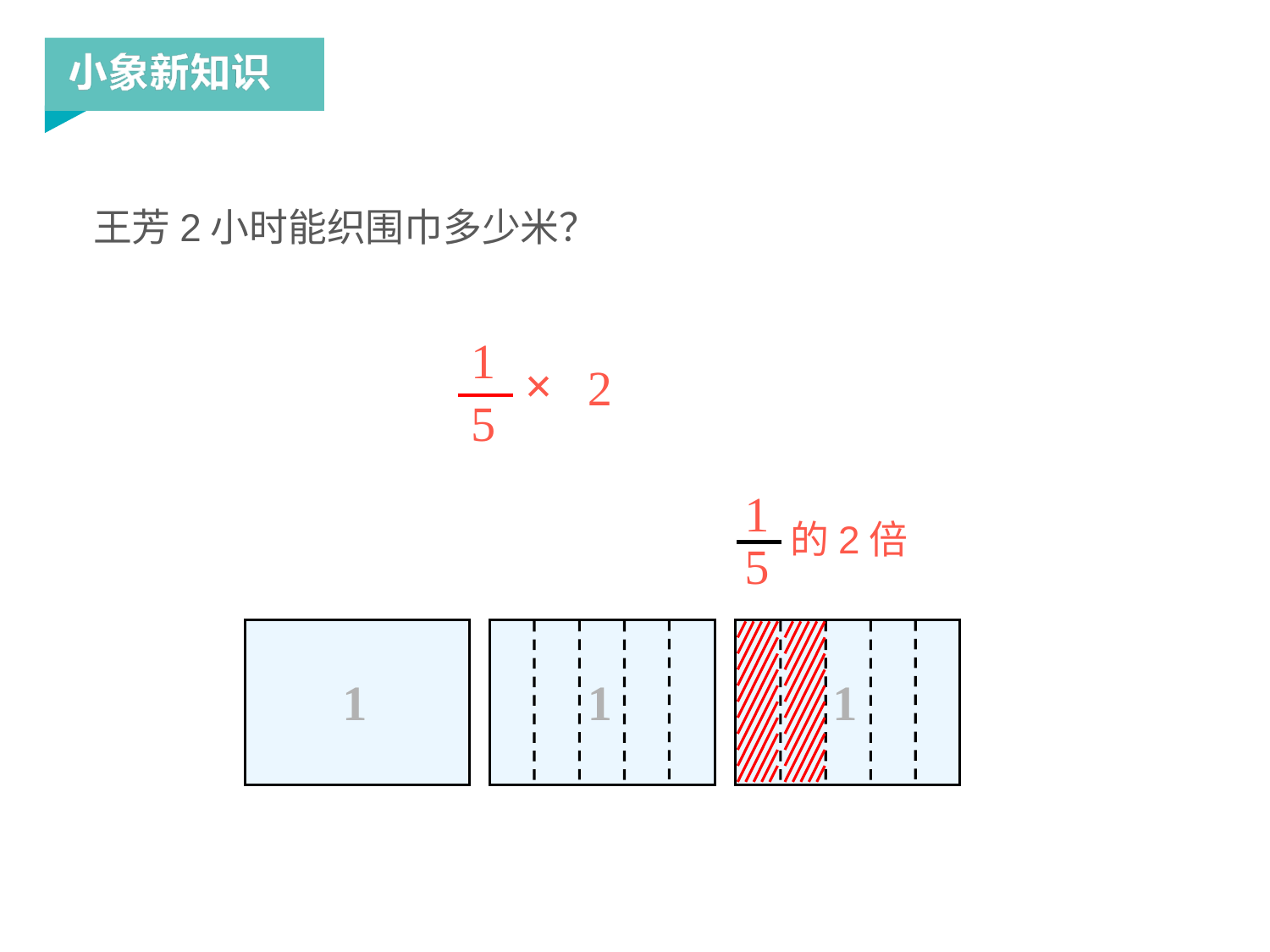

王芳2小时能织围巾多少米？

1
5
×
2
1
5
的2倍

1

1

1